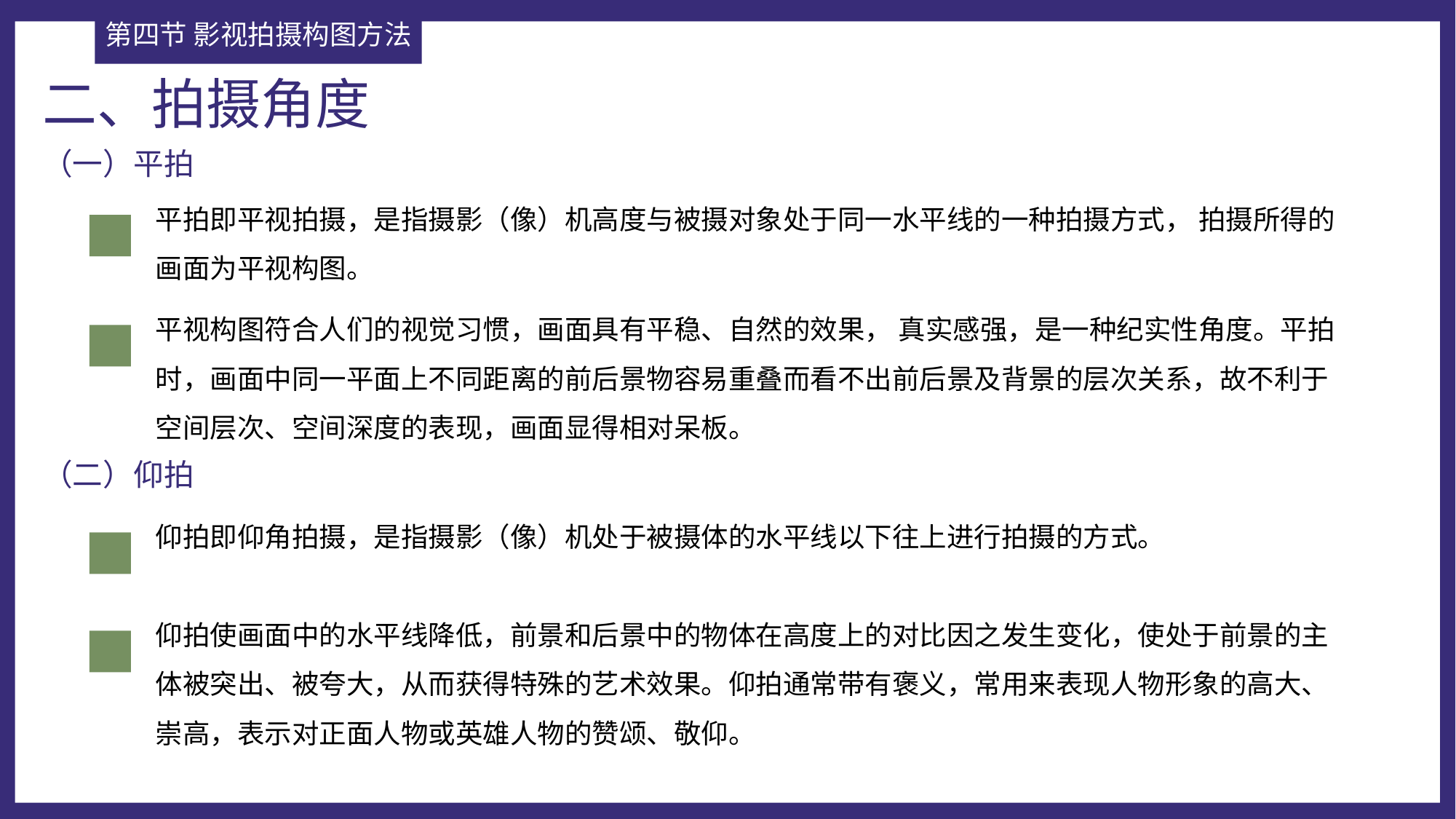

第四节 影视拍摄构图方法
二、拍摄角度
（一）平拍
平拍即平视拍摄，是指摄影（像）机高度与被摄对象处于同一水平线的一种拍摄方式， 拍摄所得的画面为平视构图。

平视构图符合人们的视觉习惯，画面具有平稳、自然的效果， 真实感强，是一种纪实性角度。平拍时，画面中同一平面上不同距离的前后景物容易重叠而看不出前后景及背景的层次关系，故不利于空间层次、空间深度的表现，画面显得相对呆板。

（二）仰拍
仰拍即仰角拍摄，是指摄影（像）机处于被摄体的水平线以下往上进行拍摄的方式。

仰拍使画面中的水平线降低，前景和后景中的物体在高度上的对比因之发生变化，使处于前景的主体被突出、被夸大，从而获得特殊的艺术效果。仰拍通常带有褒义，常用来表现人物形象的高大、崇高，表示对正面人物或英雄人物的赞颂、敬仰。